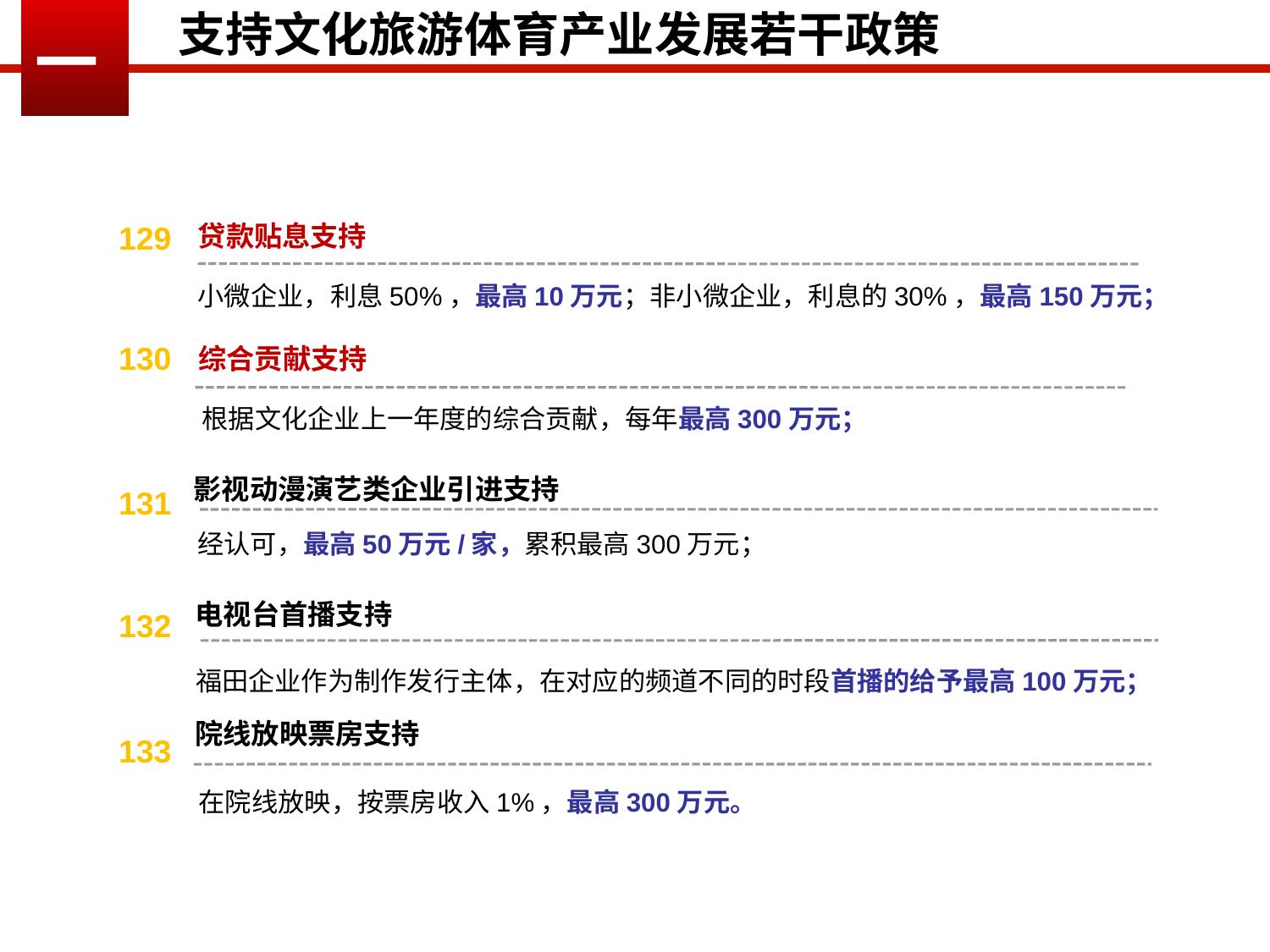

支持文化旅游体育产业发展若干政策

一

贷款贴息支持
129
小微企业，利息50%，最高10万元；非小微企业，利息的30%，最高150万元；
130
综合贡献支持
根据文化企业上一年度的综合贡献，每年最高300万元；
影视动漫演艺类企业引进支持
131
经认可，最高50万元/家，累积最高300万元；
电视台首播支持
132
福田企业作为制作发行主体，在对应的频道不同的时段首播的给予最高100万元；
院线放映票房支持
133
在院线放映，按票房收入1%，最高300万元。